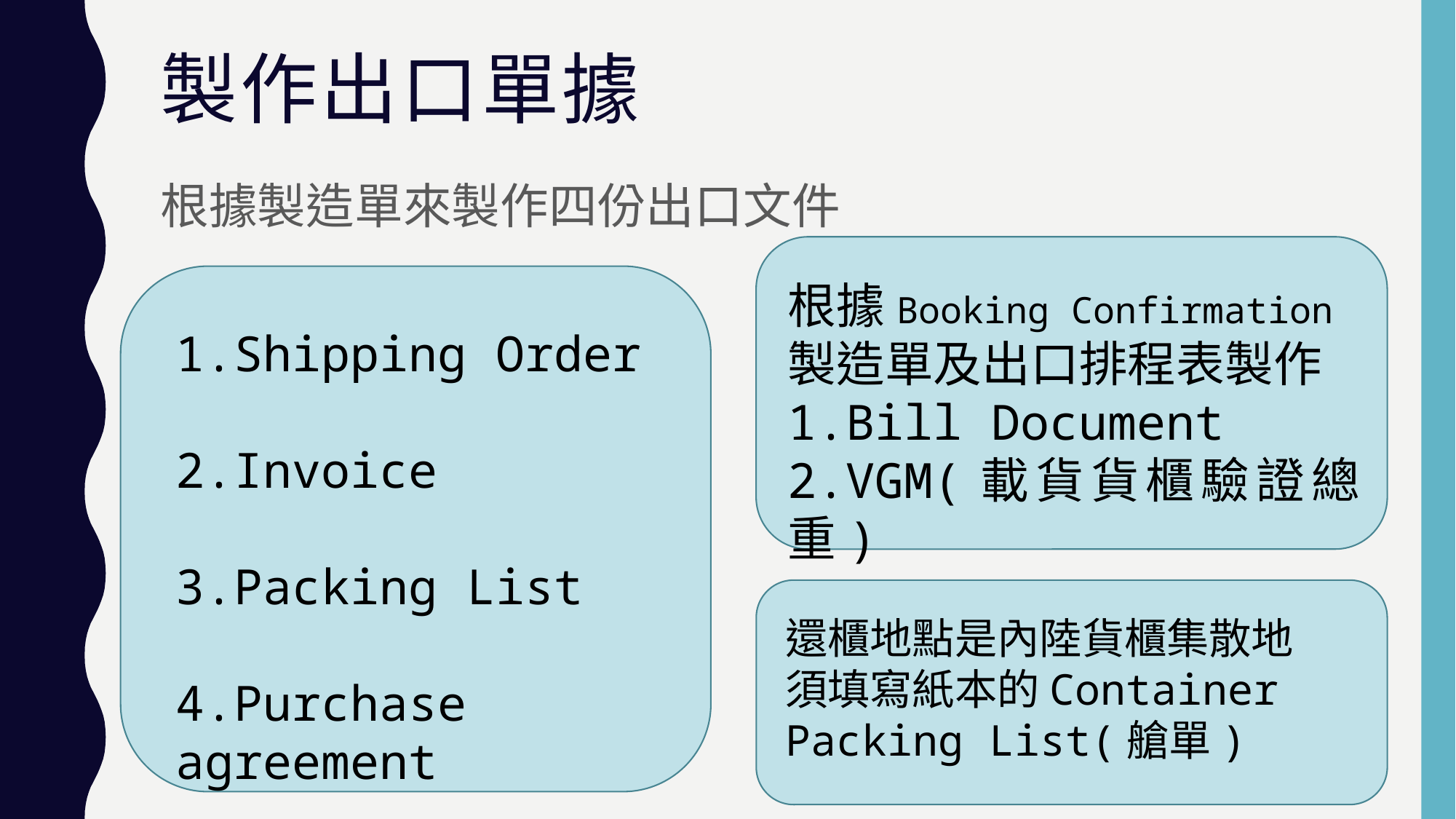

# 製作出口單據
根據製造單來製作四份出口文件

根據Booking Confirmation
製造單及出口排程表製作
1.Bill Document
2.VGM(載貨貨櫃驗證總重)

1.Shipping Order

2.Invoice

3.Packing List

4.Purchase agreement

還櫃地點是內陸貨櫃集散地
須填寫紙本的Container Packing List(艙單)